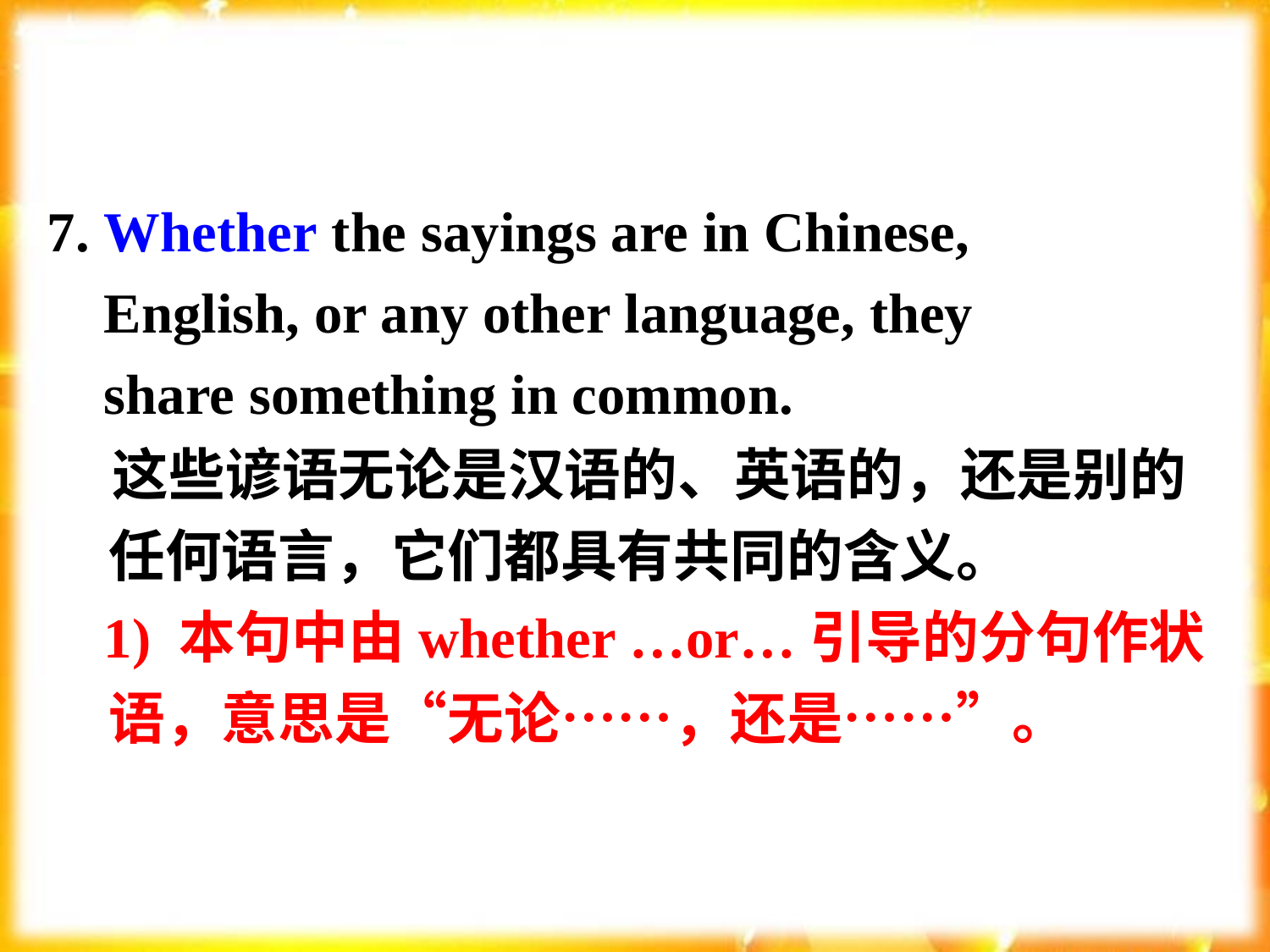

7. Whether the sayings are in Chinese,
    English, or any other language, they
    share something in common.
    这些谚语无论是汉语的、英语的，还是别的任何语言，它们都具有共同的含义。
    1) 本句中由whether …or…引导的分句作状语，意思是“无论……，还是……”。